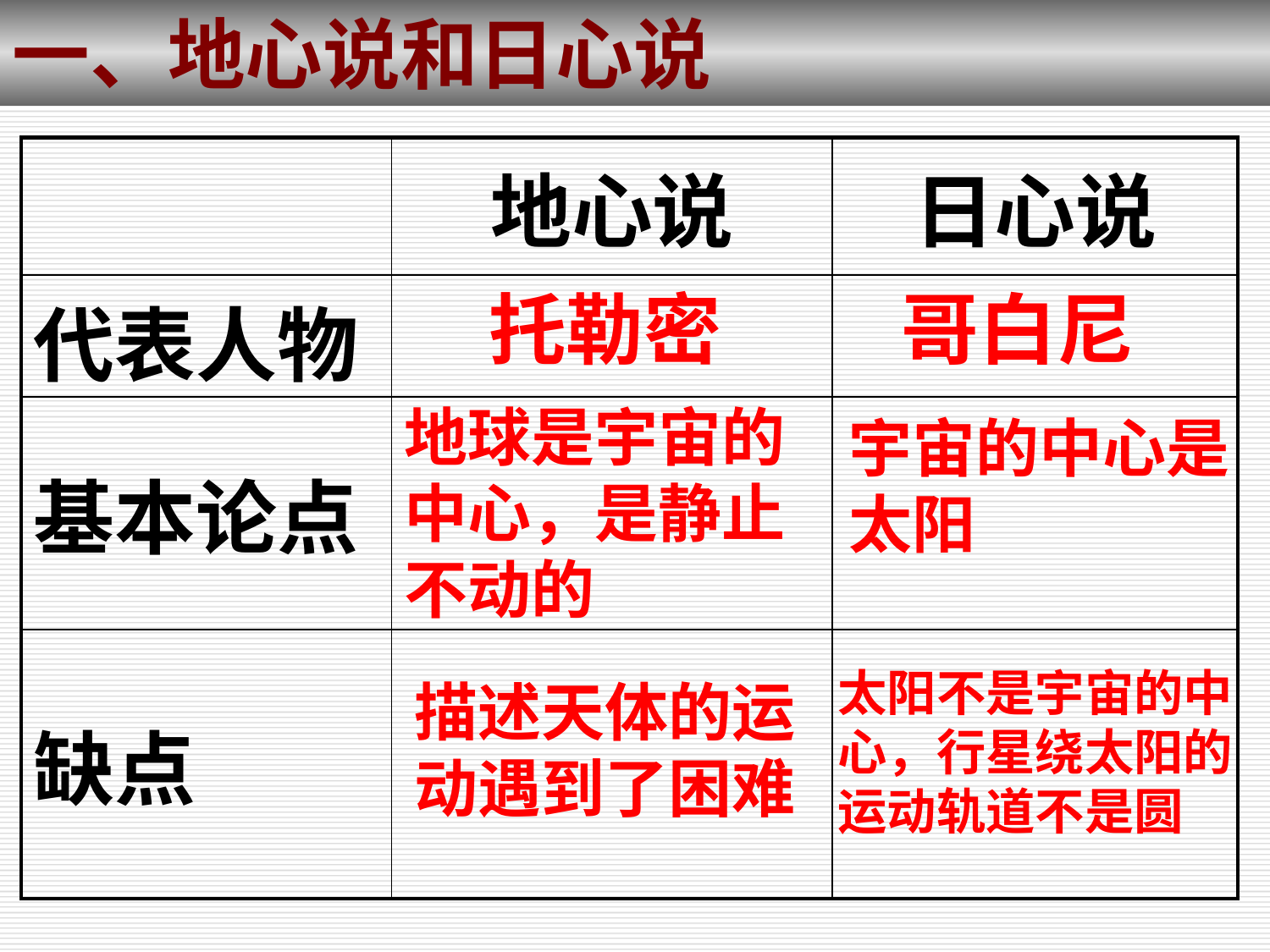

一、地心说和日心说
|  | 地心说 | 日心说 |
| --- | --- | --- |
| 代表人物 |  |  |
| 基本论点 |  |  |
| 缺点 |  |  |
托勒密
哥白尼
地球是宇宙的中心，是静止不动的
宇宙的中心是太阳
太阳不是宇宙的中心，行星绕太阳的运动轨道不是圆
描述天体的运动遇到了困难